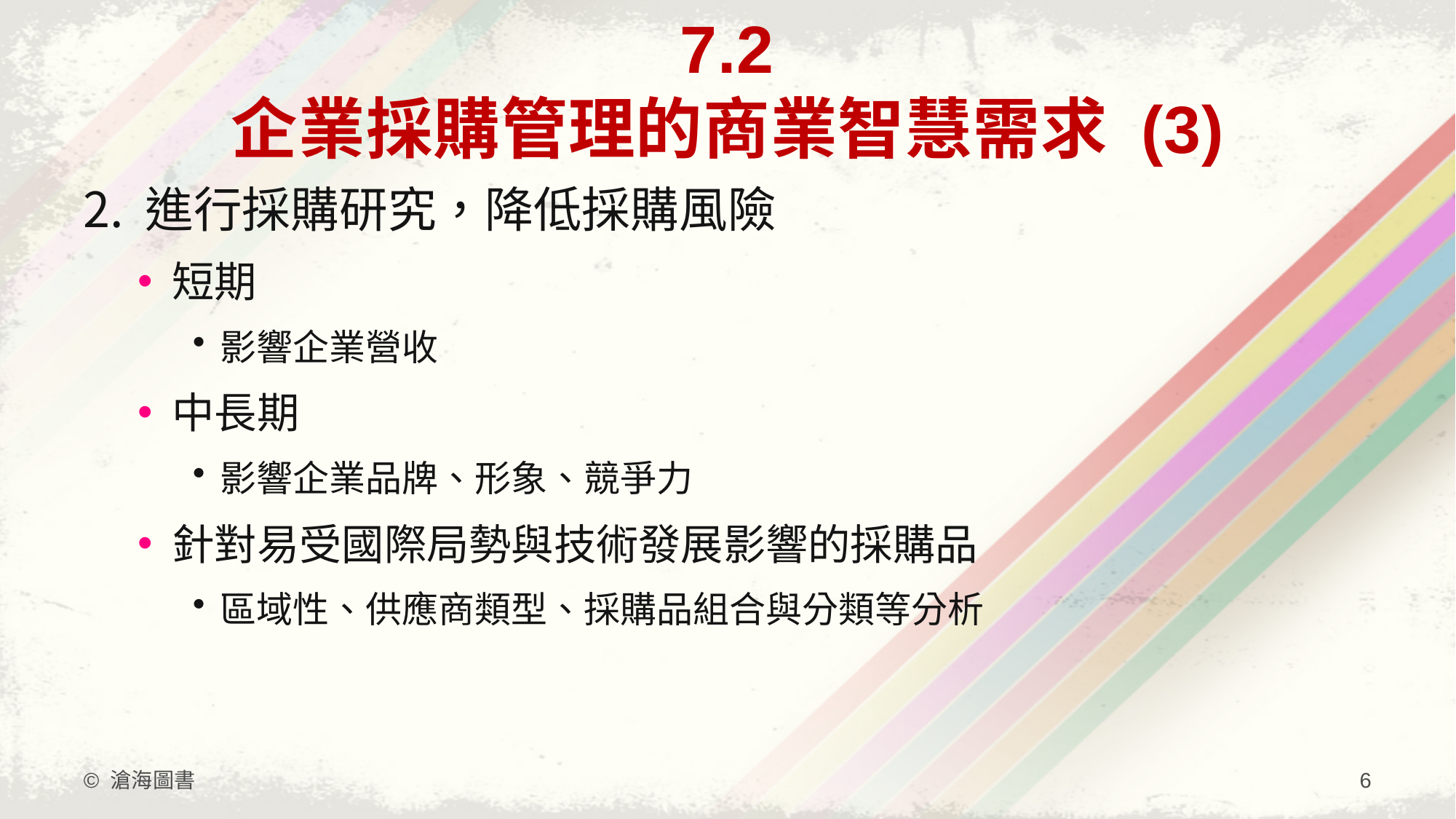

# 7.2 企業採購管理的商業智慧需求 (3)
進行採購研究，降低採購風險
短期
影響企業營收
中長期
影響企業品牌、形象、競爭力
針對易受國際局勢與技術發展影響的採購品
區域性、供應商類型、採購品組合與分類等分析
© 滄海圖書
6